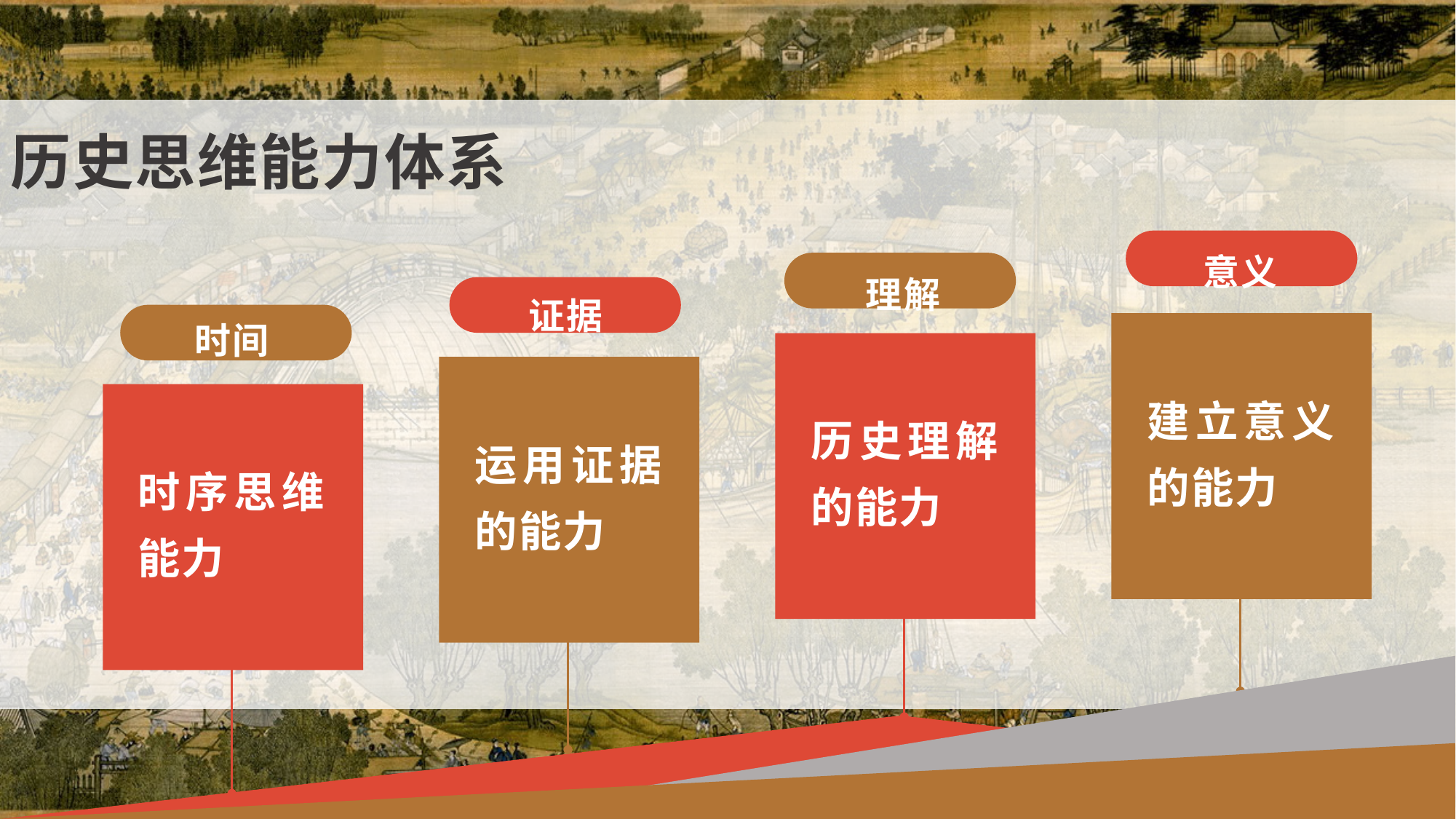

历史思维能力体系

意义

理解

证据
时间

建立意义的能力

历史理解的能力
运用证据的能力
时序思维能力